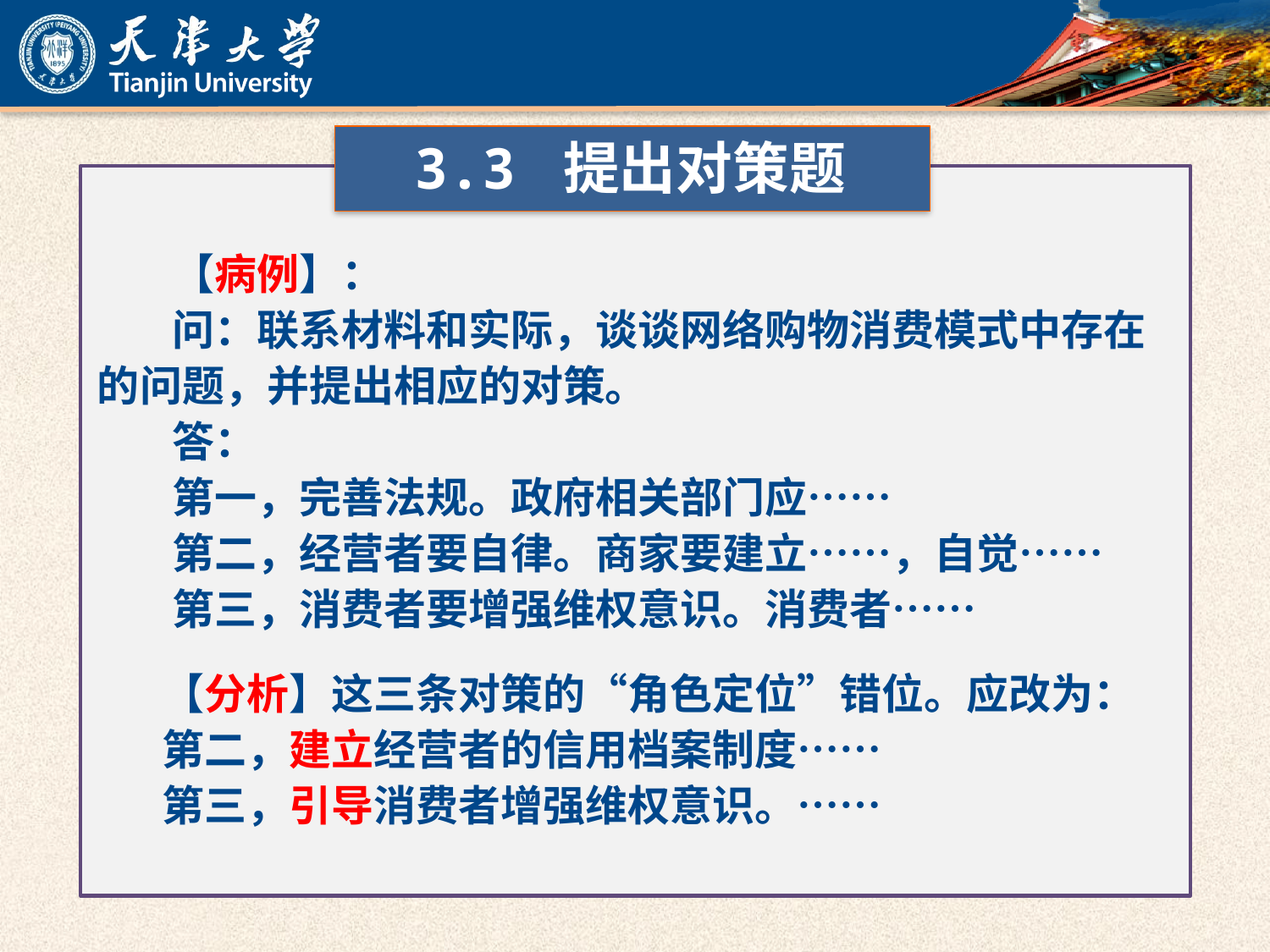

3.3 提出对策题

【病例】：
问：联系材料和实际，谈谈网络购物消费模式中存在的问题，并提出相应的对策。
答：
第一，完善法规。政府相关部门应……
第二，经营者要自律。商家要建立……，自觉……
第三，消费者要增强维权意识。消费者……
【分析】这三条对策的“角色定位”错位。应改为：
第二，建立经营者的信用档案制度……
第三，引导消费者增强维权意识。……